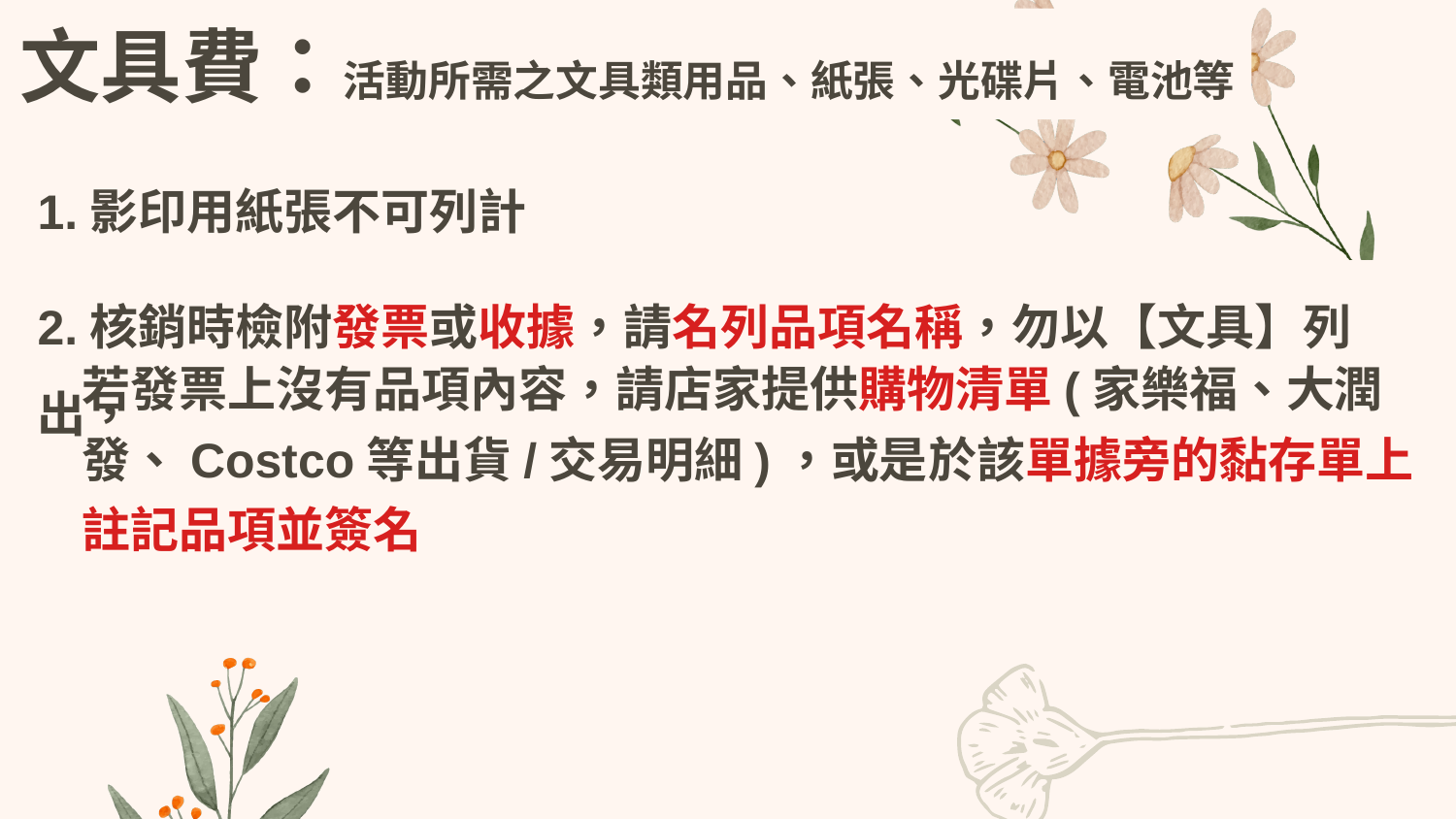

文具費：活動所需之文具類用品、紙張、光碟片、電池等
1.影印用紙張不可列計
2.核銷時檢附發票或收據，請名列品項名稱，勿以【文具】列出，
若發票上沒有品項內容，請店家提供購物清單(家樂福、大潤發、Costco等出貨/交易明細)，或是於該單據旁的黏存單上註記品項並簽名